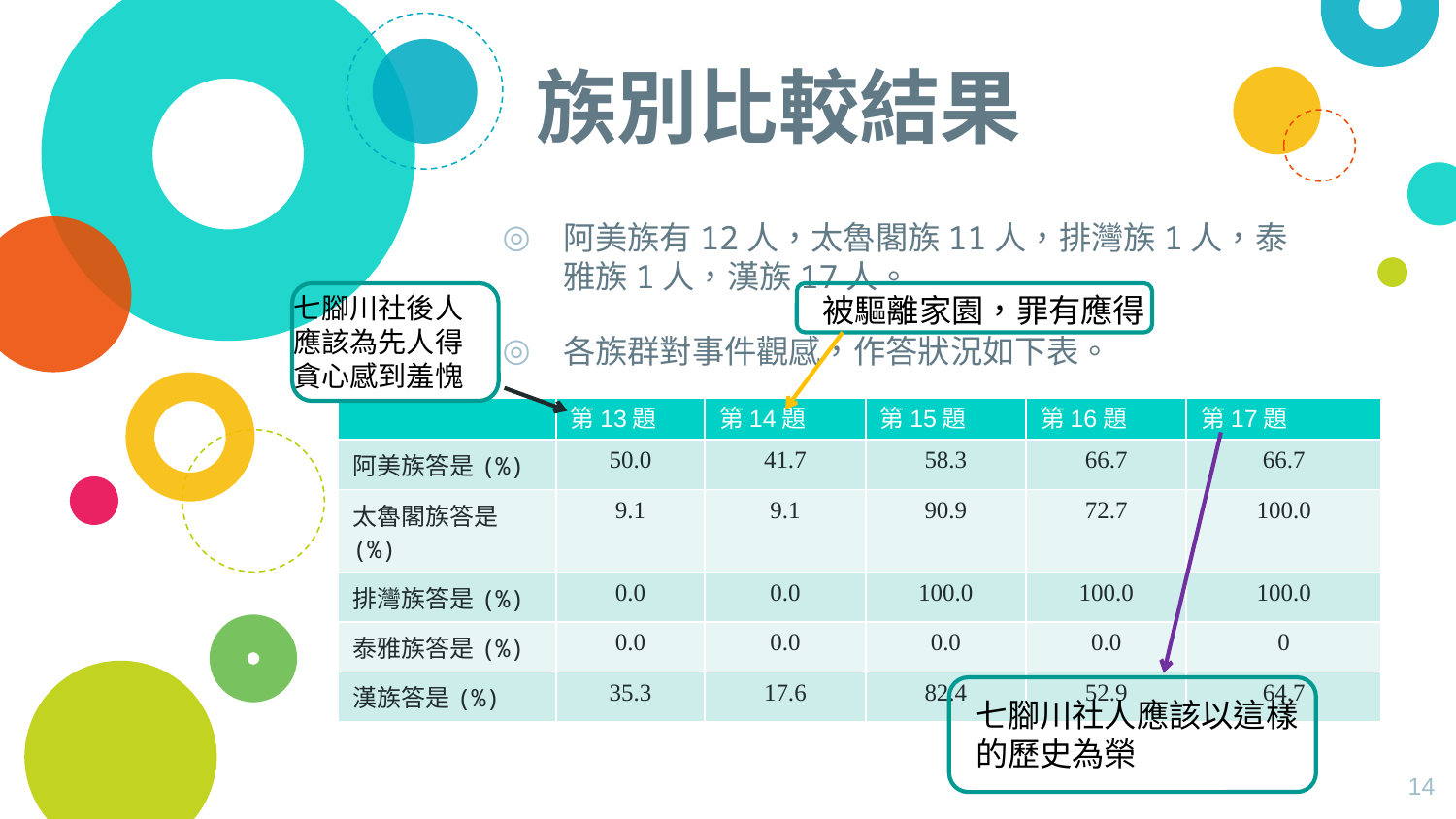

# 族別比較結果
阿美族有12人，太魯閣族11人，排灣族1人，泰雅族1人，漢族17人。
各族群對事件觀感，作答狀況如下表。

七腳川社後人應該為先人得貪心感到羞愧

被驅離家園，罪有應得
|  | 第13題 | 第14題 | 第15題 | 第16題 | 第17題 |
| --- | --- | --- | --- | --- | --- |
| 阿美族答是(%) | 50.0 | 41.7 | 58.3 | 66.7 | 66.7 |
| 太魯閣族答是(%) | 9.1 | 9.1 | 90.9 | 72.7 | 100.0 |
| 排灣族答是(%) | 0.0 | 0.0 | 100.0 | 100.0 | 100.0 |
| 泰雅族答是(%) | 0.0 | 0.0 | 0.0 | 0.0 | 0 |
| 漢族答是(%) | 35.3 | 17.6 | 82.4 | 52.9 | 64.7 |

七腳川社人應該以這樣的歷史為榮
14